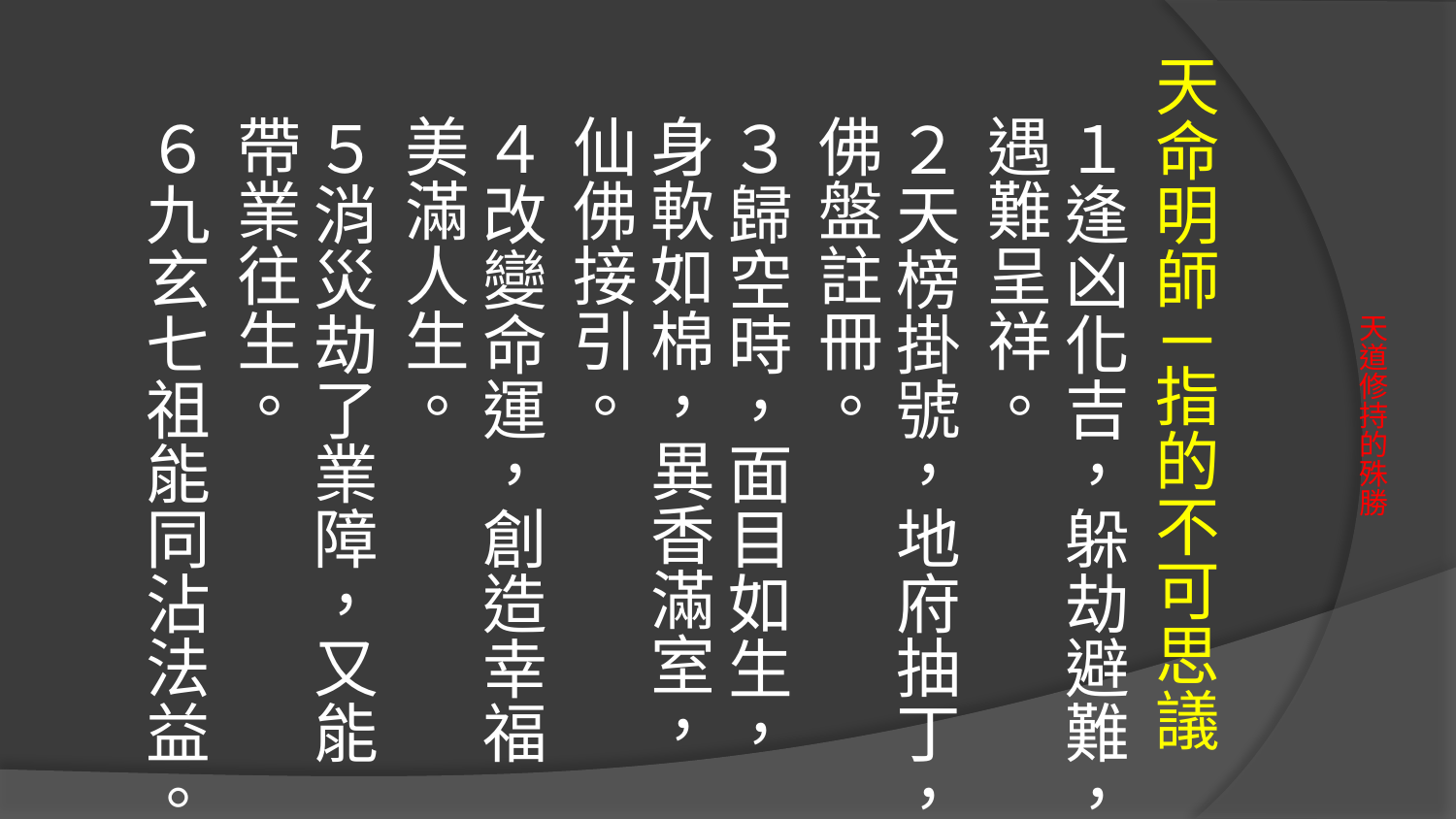

天命明師ㄧ指的不可思議
　１逢凶化吉，躲劫避難，遇難呈祥。
　２天榜掛號，地府抽丁，佛盤註冊。
　３歸空時，面目如生，身軟如棉，異香滿室，仙佛接引。
　４改變命運，創造幸福美滿人生。
　５消災劫了業障，又能帶業往生。
　６九玄七祖能同沾法益。

# 天道修持的殊勝